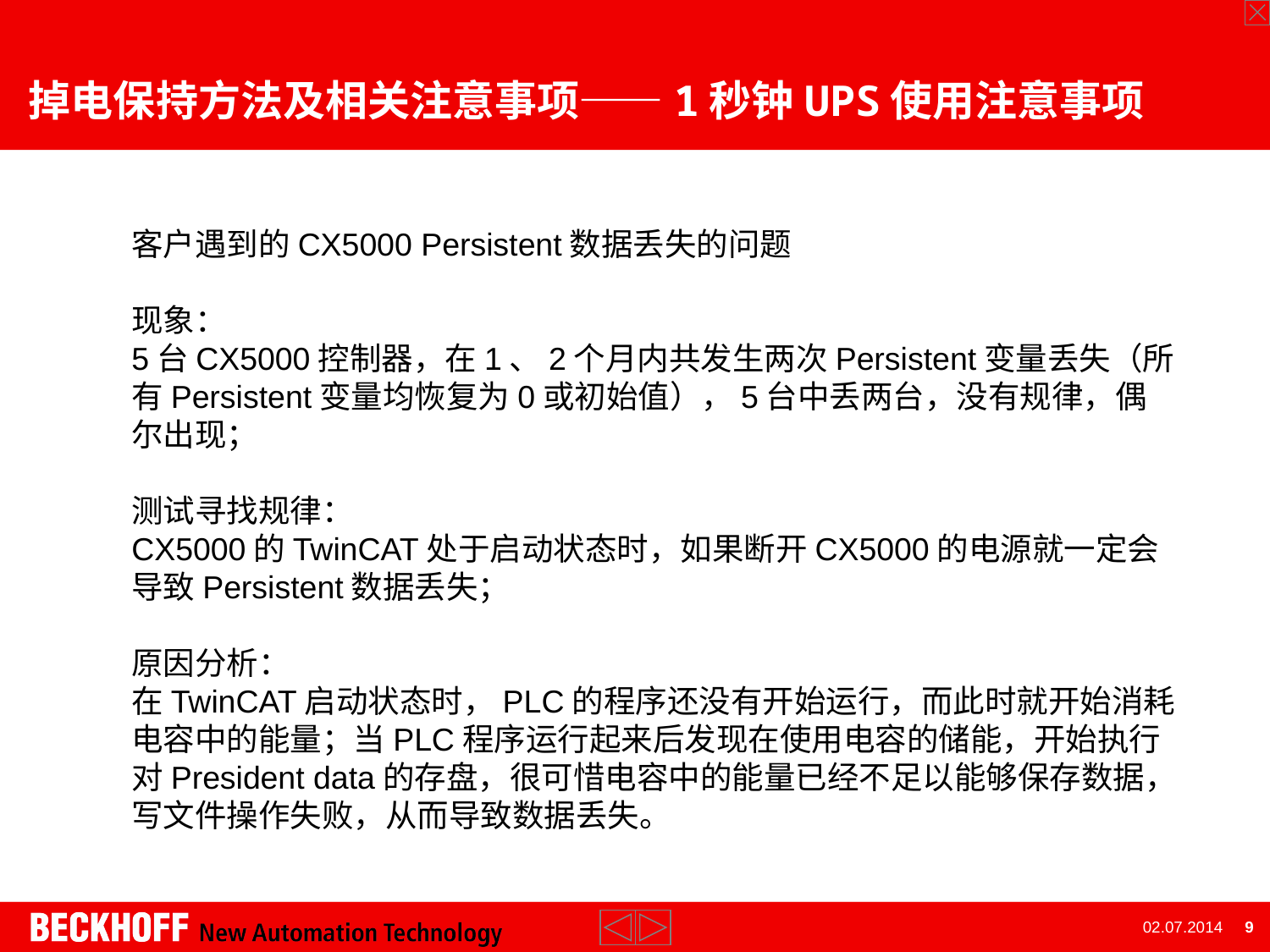

掉电保持方法及相关注意事项——1秒钟UPS使用注意事项
客户遇到的CX5000 Persistent数据丢失的问题

现象：
5台CX5000控制器，在1、2个月内共发生两次Persistent变量丢失（所有Persistent变量均恢复为0或初始值），5台中丢两台，没有规律，偶尔出现；

测试寻找规律：
CX5000的TwinCAT处于启动状态时，如果断开CX5000的电源就一定会导致Persistent数据丢失；

原因分析：
在TwinCAT启动状态时，PLC的程序还没有开始运行，而此时就开始消耗电容中的能量；当PLC程序运行起来后发现在使用电容的储能，开始执行对President data的存盘，很可惜电容中的能量已经不足以能够保存数据，写文件操作失败，从而导致数据丢失。
02.07.2014     9